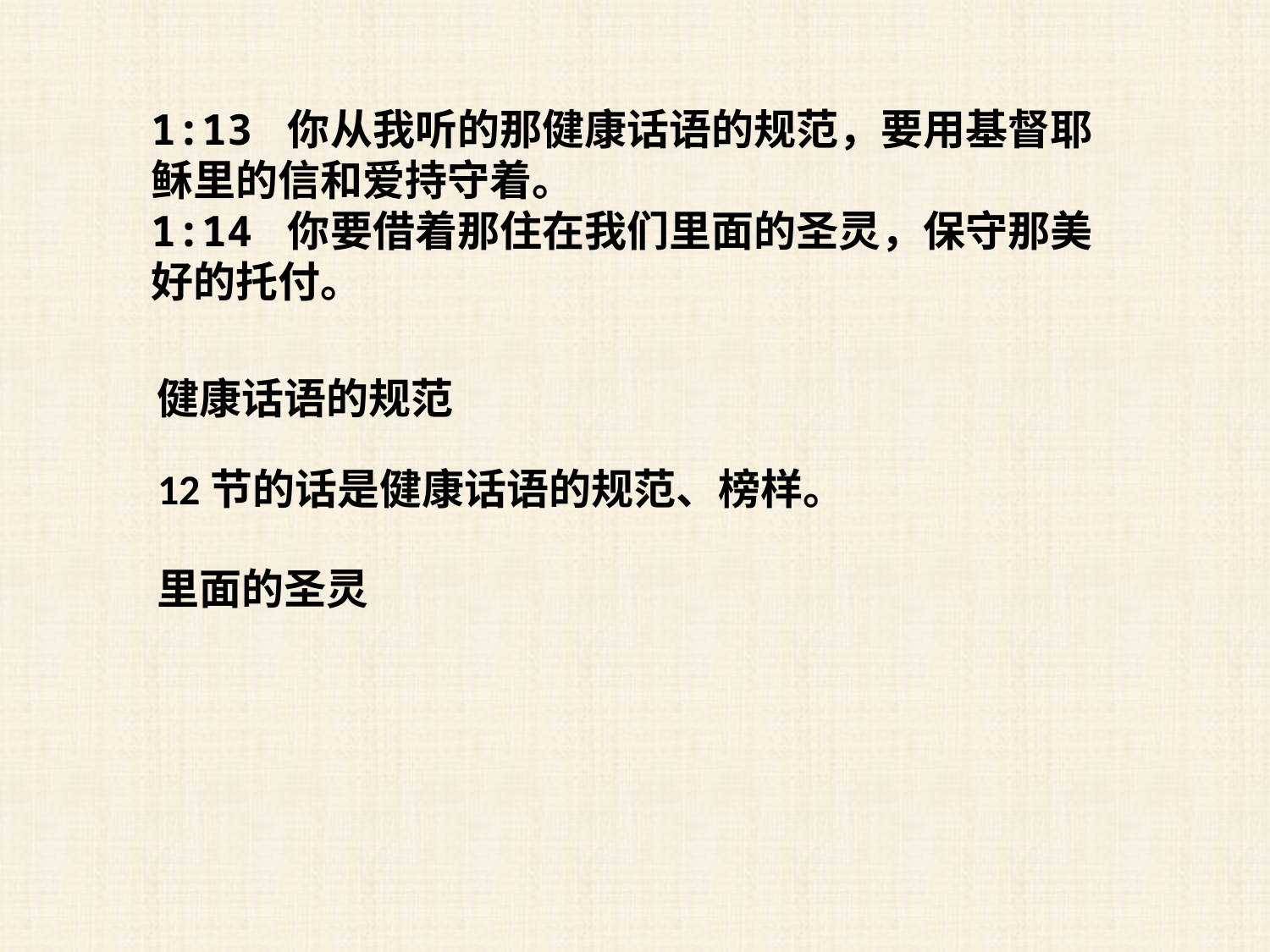

1:13 你从我听的那健康话语的规范，要用基督耶稣里的信和爱持守着。
1:14 你要借着那住在我们里面的圣灵，保守那美好的托付。
健康话语的规范
12节的话是健康话语的规范、榜样。
里面的圣灵